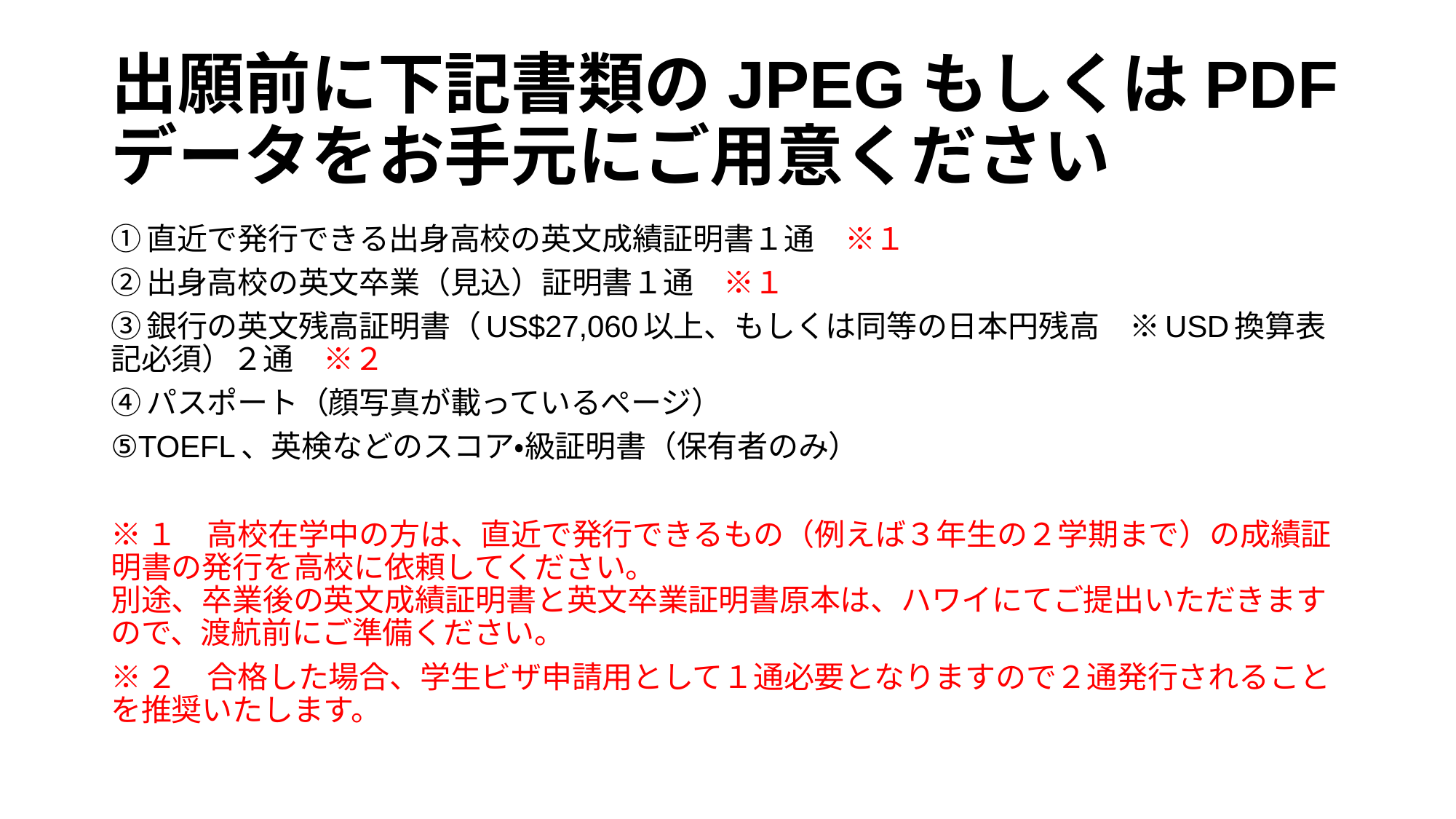

# 出願前に下記書類のJPEGもしくはPDFデータをお手元にご用意ください
①直近で発行できる出身高校の英文成績証明書１通　※１
②出身高校の英文卒業（見込）証明書１通　※１
③銀行の英文残高証明書（US$27,060以上、もしくは同等の日本円残高　※USD換算表記必須）２通　※２
④パスポート（顔写真が載っているぺージ）
⑤TOEFL、英検などのスコア・級証明書（保有者のみ）

※１　高校在学中の方は、直近で発行できるもの（例えば３年生の２学期まで）の成績証明書の発行を高校に依頼してください。
別途、卒業後の英文成績証明書と英文卒業証明書原本は、ハワイにてご提出いただきますので、渡航前にご準備ください。
※２　合格した場合、学生ビザ申請用として１通必要となりますので２通発行されることを推奨いたします。